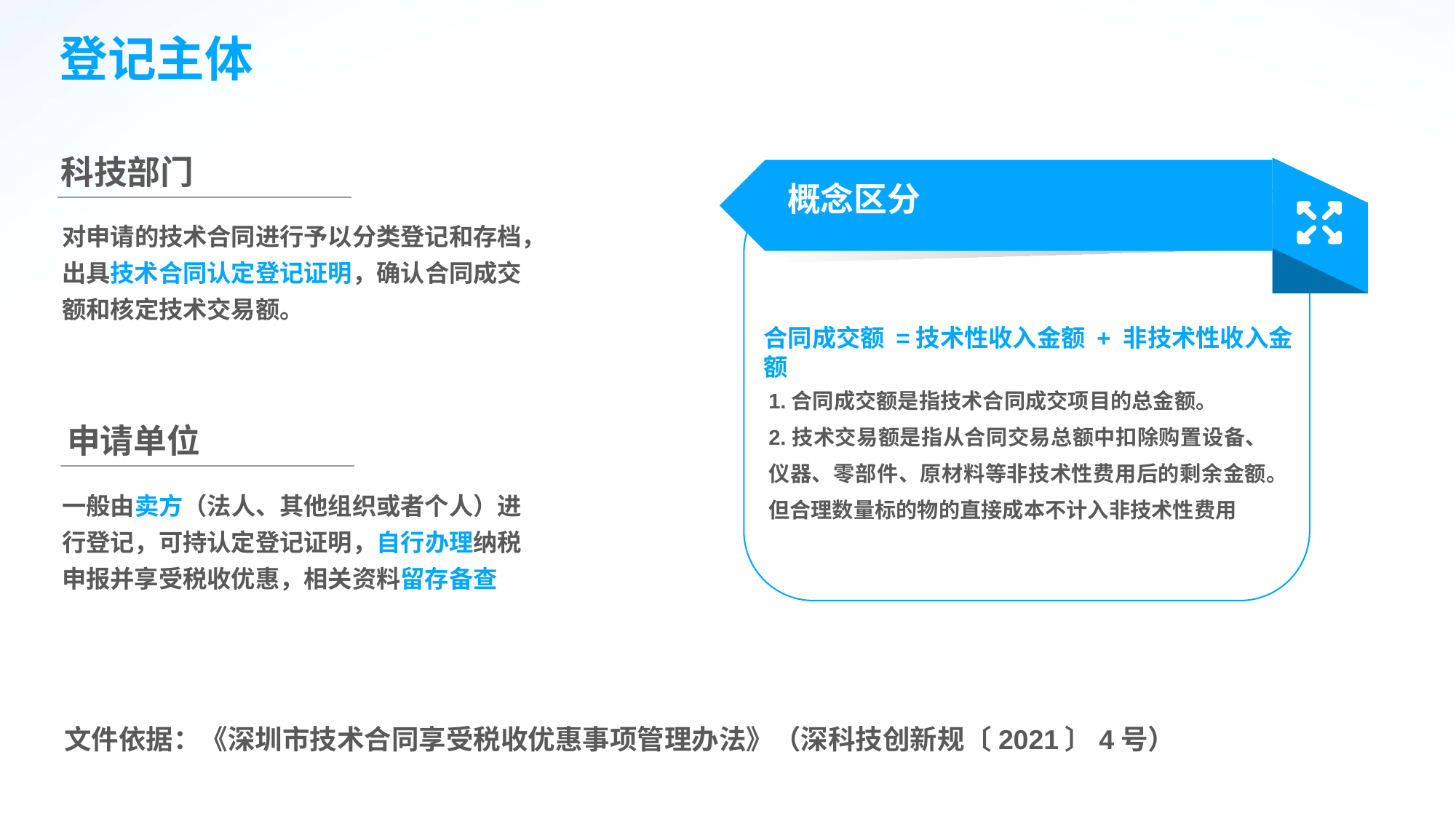

登记主体
科技部门

概念区分

对申请的技术合同进行予以分类登记和存档，出具技术合同认定登记证明，确认合同成交额和核定技术交易额。
合同成交额 =技术性收入金额 + 非技术性收入金额

1.合同成交额是指技术合同成交项目的总金额。
2.技术交易额是指从合同交易总额中扣除购置设备、仪器、零部件、原材料等非技术性费用后的剩余金额。但合理数量标的物的直接成本不计入非技术性费用
申请单位
一般由卖方（法人、其他组织或者个人）进行登记，可持认定登记证明，自行办理纳税申报并享受税收优惠，相关资料留存备查
文件依据：《深圳市技术合同享受税收优惠事项管理办法》（深科技创新规〔2021〕4号）